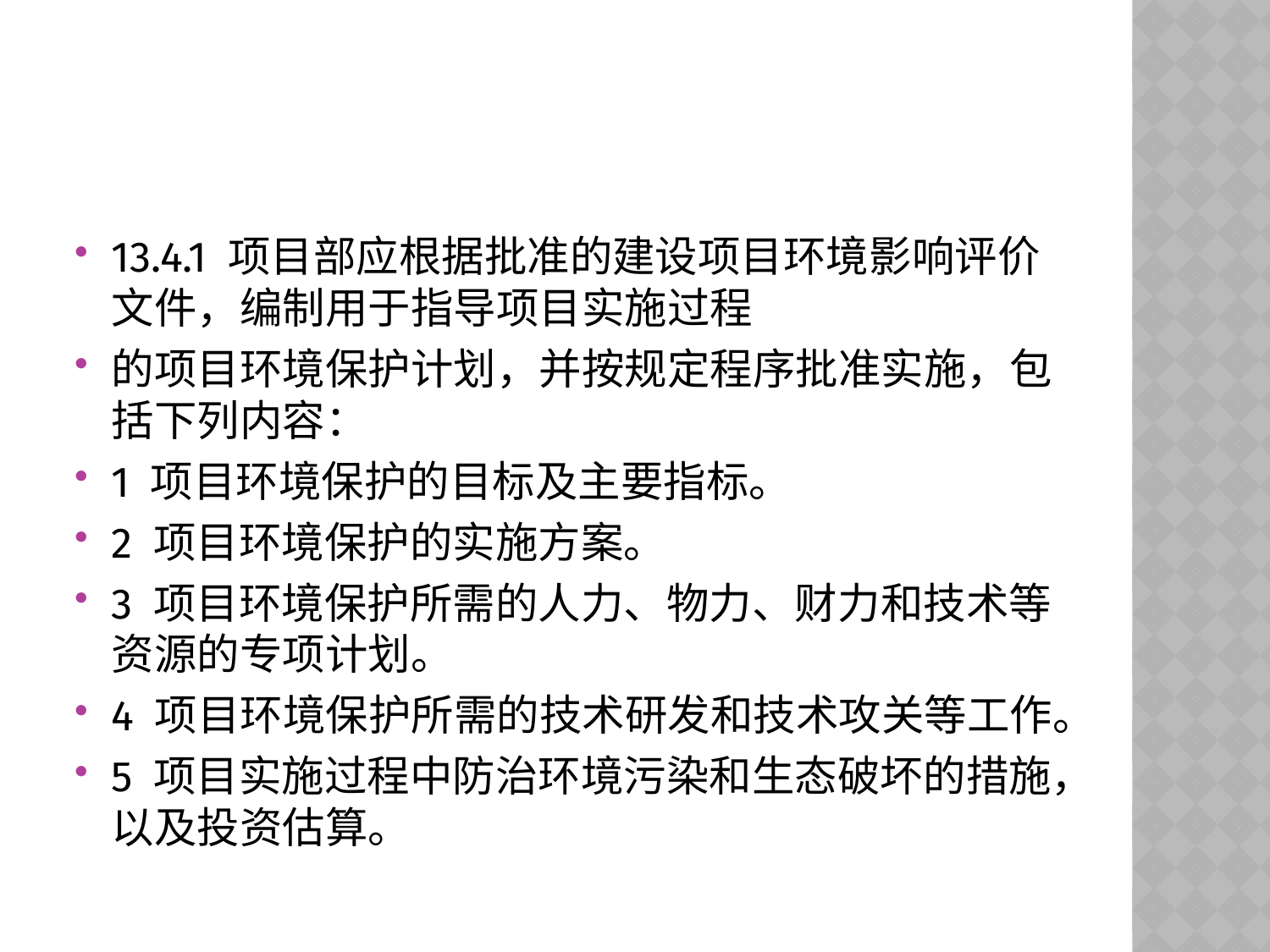

#
13.4.1 项目部应根据批准的建设项目环境影响评价文件，编制用于指导项目实施过程
的项目环境保护计划，并按规定程序批准实施，包括下列内容：
1 项目环境保护的目标及主要指标。
2 项目环境保护的实施方案。
3 项目环境保护所需的人力、物力、财力和技术等资源的专项计划。
4 项目环境保护所需的技术研发和技术攻关等工作。
5 项目实施过程中防治环境污染和生态破坏的措施，以及投资估算。